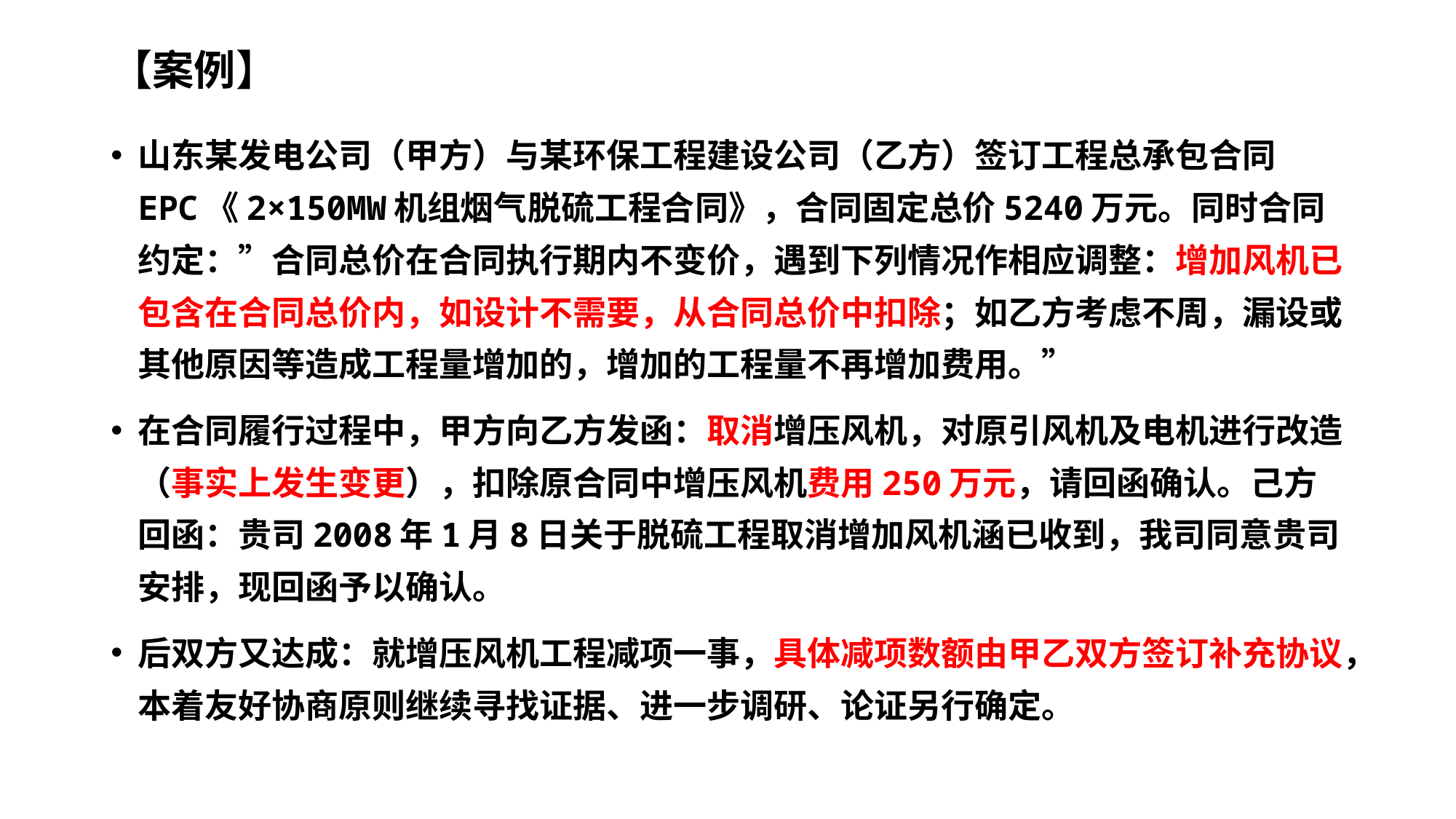

# 【案例】
山东某发电公司（甲方）与某环保工程建设公司（乙方）签订工程总承包合同EPC《2×150MW机组烟气脱硫工程合同》，合同固定总价5240万元。同时合同约定：”合同总价在合同执行期内不变价，遇到下列情况作相应调整：增加风机已包含在合同总价内，如设计不需要，从合同总价中扣除；如乙方考虑不周，漏设或其他原因等造成工程量增加的，增加的工程量不再增加费用。”
在合同履行过程中，甲方向乙方发函：取消增压风机，对原引风机及电机进行改造（事实上发生变更），扣除原合同中增压风机费用250万元，请回函确认。己方回函：贵司2008年1月8日关于脱硫工程取消增加风机涵已收到，我司同意贵司安排，现回函予以确认。
后双方又达成：就增压风机工程减项一事，具体减项数额由甲乙双方签订补充协议，本着友好协商原则继续寻找证据、进一步调研、论证另行确定。